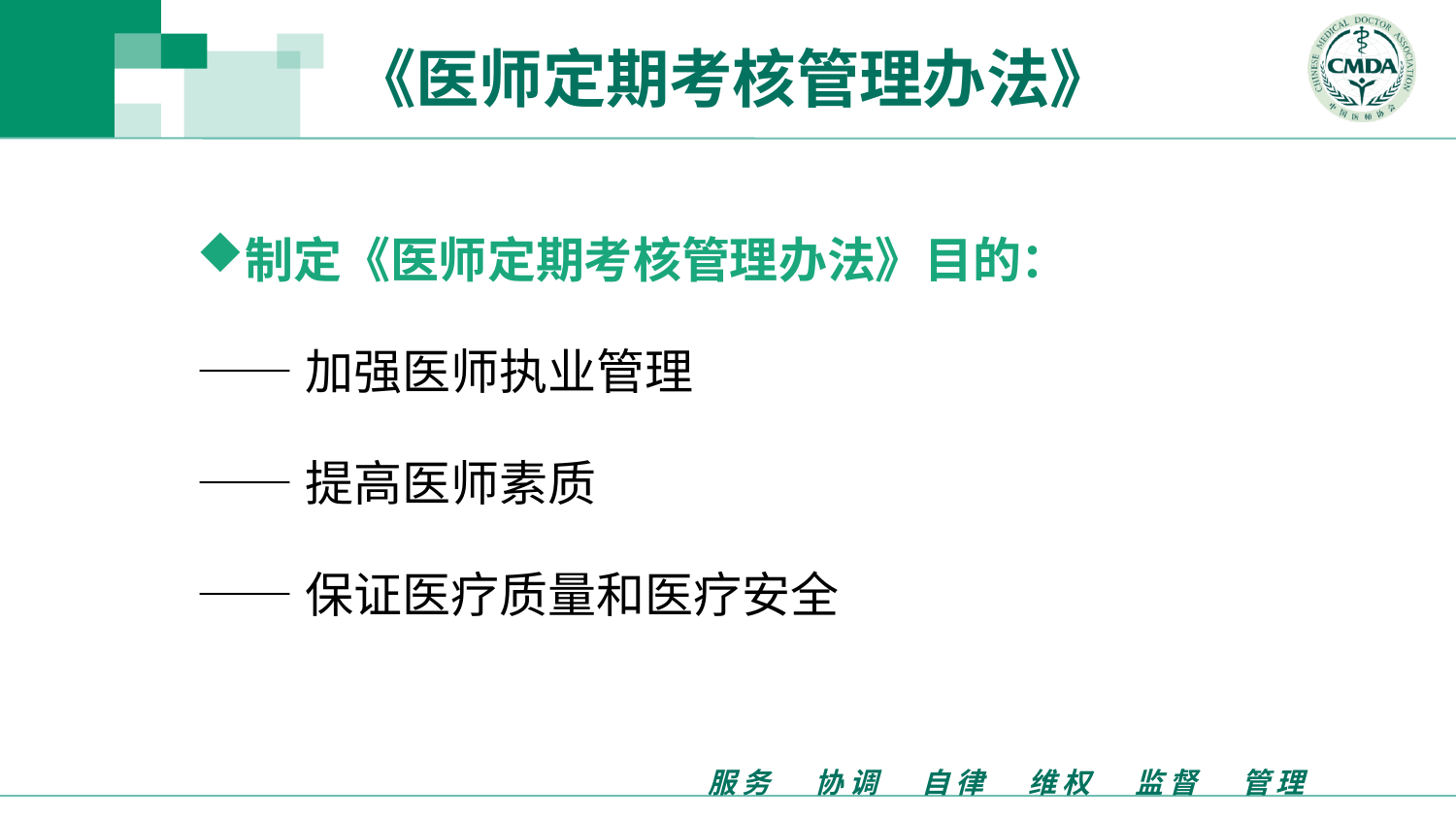

《医师定期考核管理办法》
制定《医师定期考核管理办法》目的：
——加强医师执业管理
——提高医师素质
——保证医疗质量和医疗安全